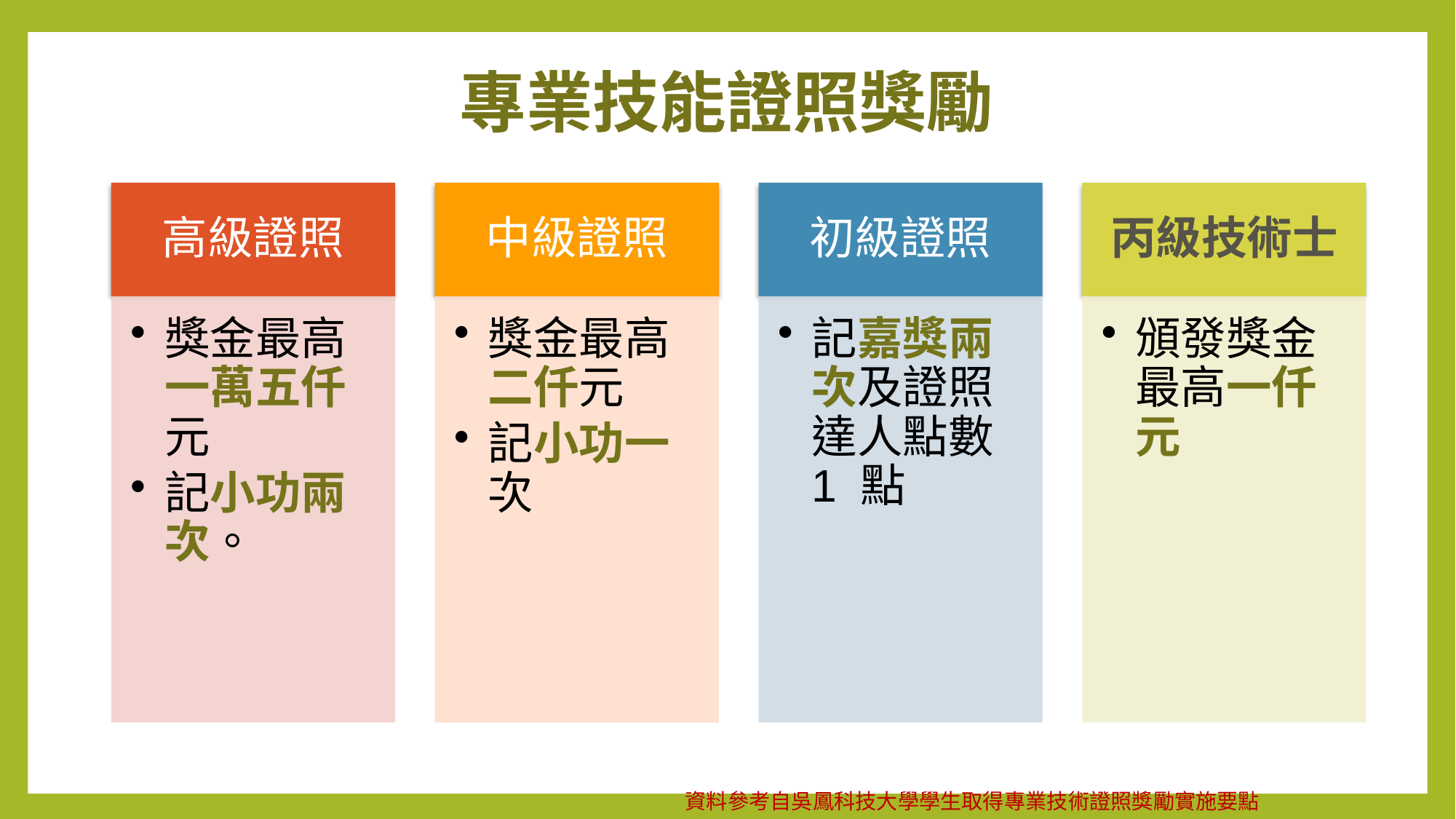

# 專業技能證照獎勵
高級證照
獎金最高一萬五仟元
記小功兩次。
中級證照
獎金最高二仟元
記小功一次
初級證照
記嘉獎兩次及證照達人點數 1 點
丙級技術士
頒發獎金最高一仟元
資料參考自吳鳳科技大學學生取得專業技術證照獎勵實施要點